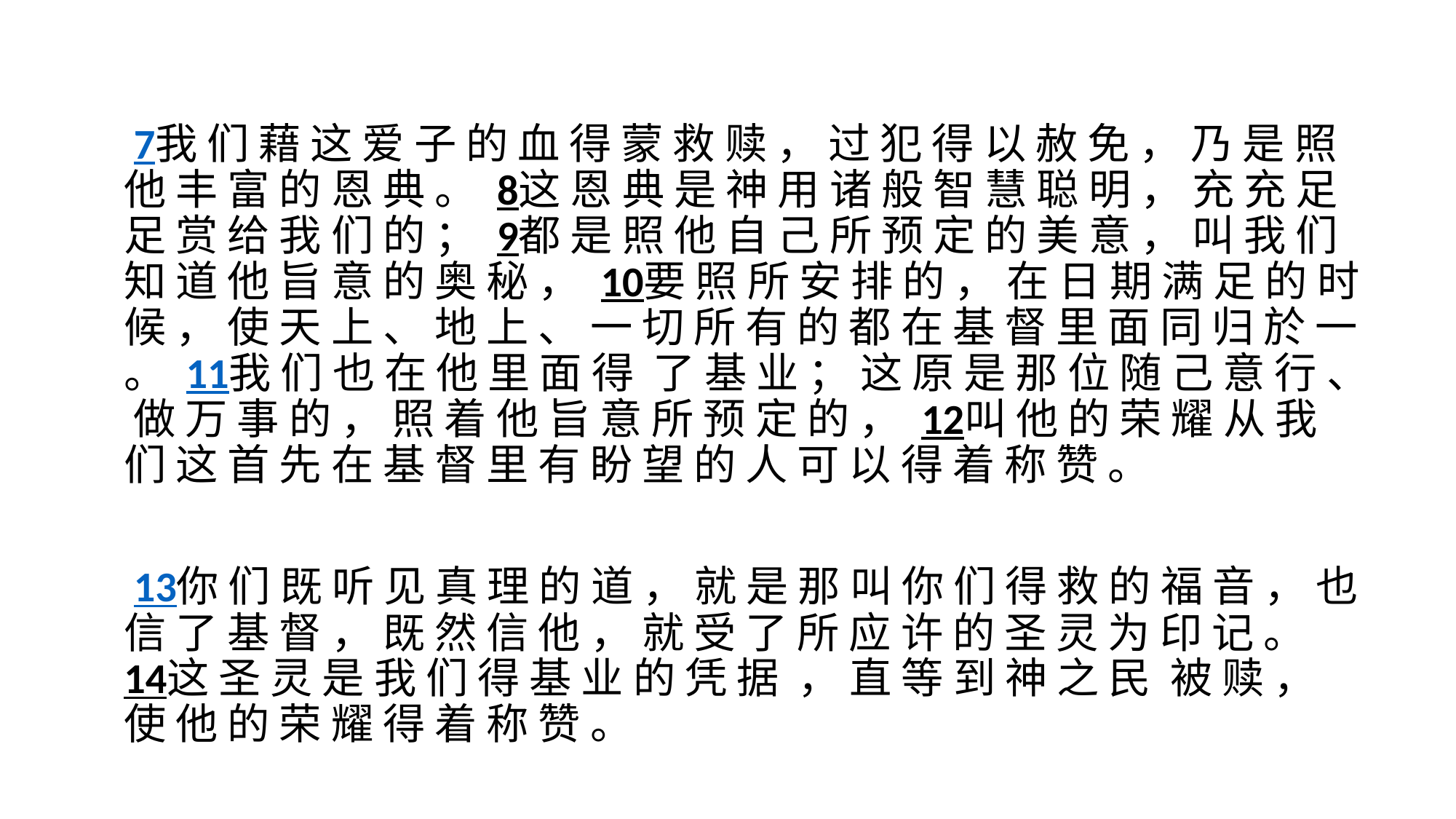

7我 们 藉 这 爱 子 的 血 得 蒙 救 赎 ， 过 犯 得 以 赦 免 ， 乃 是 照 他 丰 富 的 恩 典 。 8这 恩 典 是 神 用 诸 般 智 慧 聪 明 ， 充 充 足 足 赏 给 我 们 的 ； 9都 是 照 他 自 己 所 预 定 的 美 意 ， 叫 我 们 知 道 他 旨 意 的 奥 秘 ， 10要 照 所 安 排 的 ， 在 日 期 满 足 的 时 候 ， 使 天 上 、 地 上 、 一 切 所 有 的 都 在 基 督 里 面 同 归 於 一 。 11我 们 也 在 他 里 面 得  了 基 业 ； 这 原 是 那 位 随 己 意 行 、 做 万 事 的 ， 照 着 他 旨 意 所 预 定 的 ， 12叫 他 的 荣 耀 从 我 们 这 首 先 在 基 督 里 有 盼 望 的 人 可 以 得 着 称 赞 。

 13你 们 既 听 见 真 理 的 道 ， 就 是 那 叫 你 们 得 救 的 福 音 ， 也 信 了 基 督 ， 既 然 信 他 ， 就 受 了 所 应 许 的 圣 灵 为 印 记 。 14这 圣 灵 是 我 们 得 基 业 的 凭 据  ， 直 等 到 神 之 民  被 赎 ， 使 他 的 荣 耀 得 着 称 赞 。